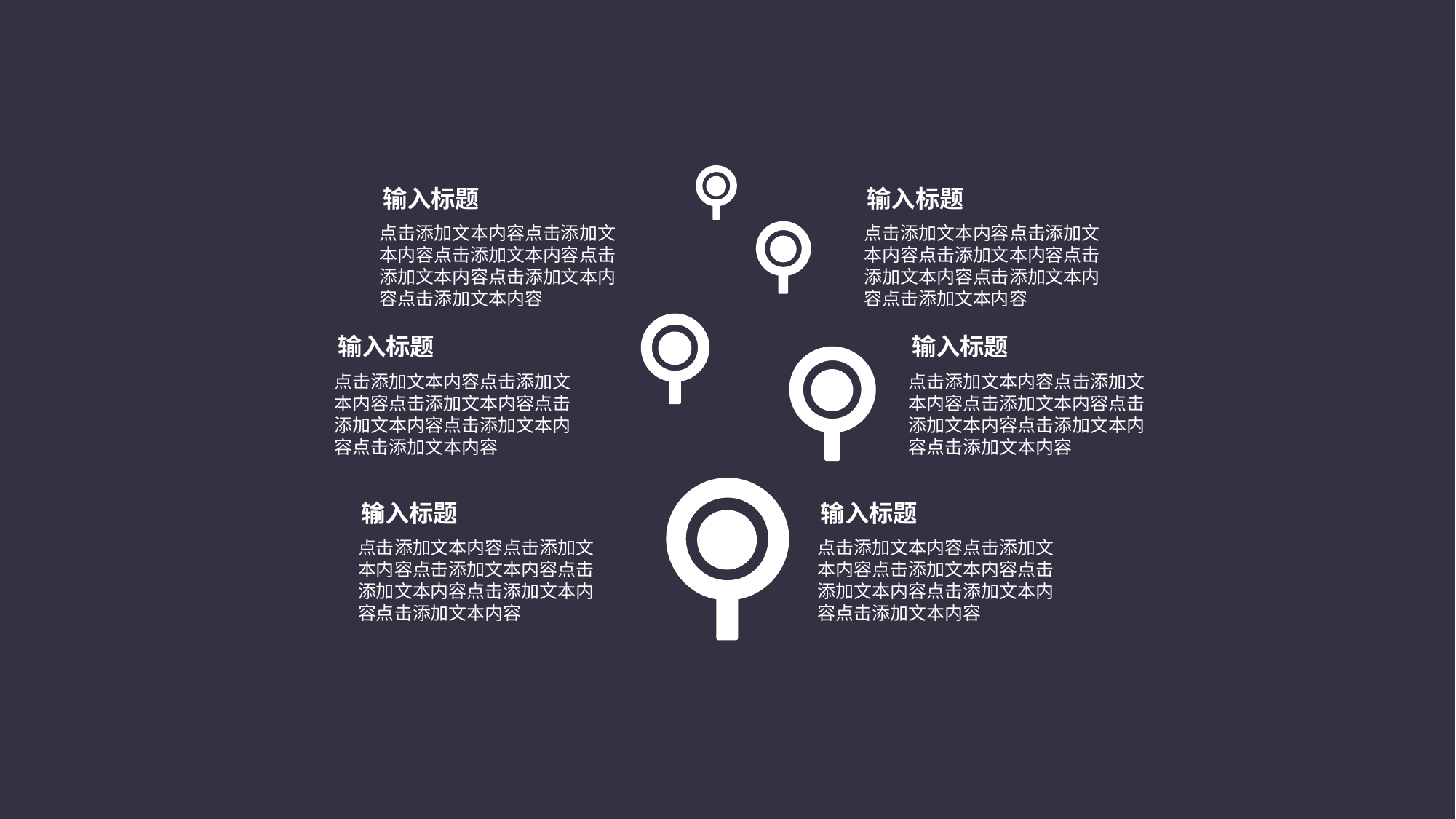

输入标题
输入标题
点击添加文本内容点击添加文本内容点击添加文本内容点击添加文本内容点击添加文本内容点击添加文本内容
点击添加文本内容点击添加文本内容点击添加文本内容点击添加文本内容点击添加文本内容点击添加文本内容

输入标题
输入标题

点击添加文本内容点击添加文本内容点击添加文本内容点击添加文本内容点击添加文本内容点击添加文本内容
点击添加文本内容点击添加文本内容点击添加文本内容点击添加文本内容点击添加文本内容点击添加文本内容

输入标题
输入标题
点击添加文本内容点击添加文本内容点击添加文本内容点击添加文本内容点击添加文本内容点击添加文本内容
点击添加文本内容点击添加文本内容点击添加文本内容点击添加文本内容点击添加文本内容点击添加文本内容